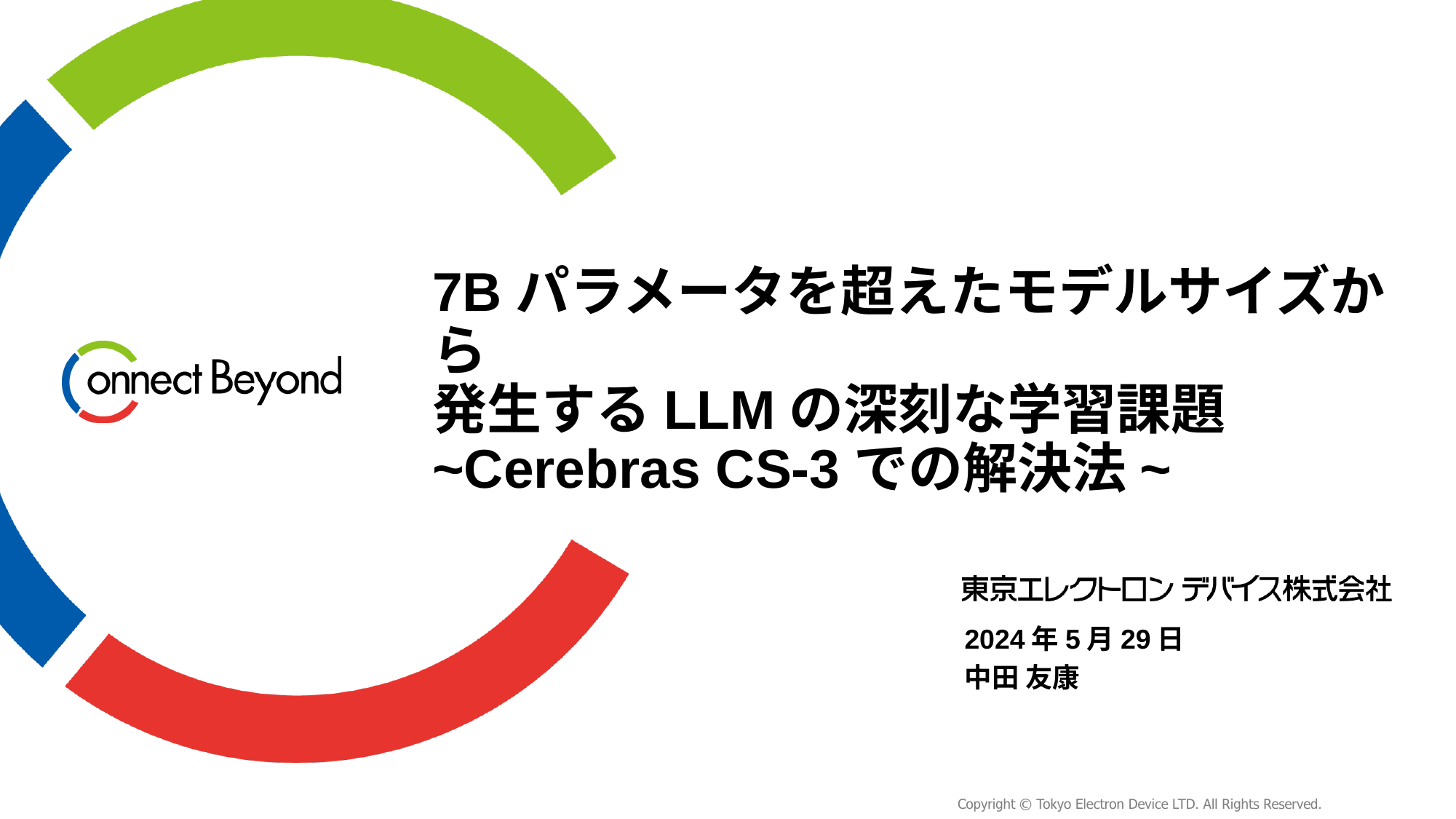

# 7Bパラメータを超えたモデルサイズから 発生するLLMの深刻な学習課題~Cerebras CS-3での解決法~
2024年5月29日
中田 友康